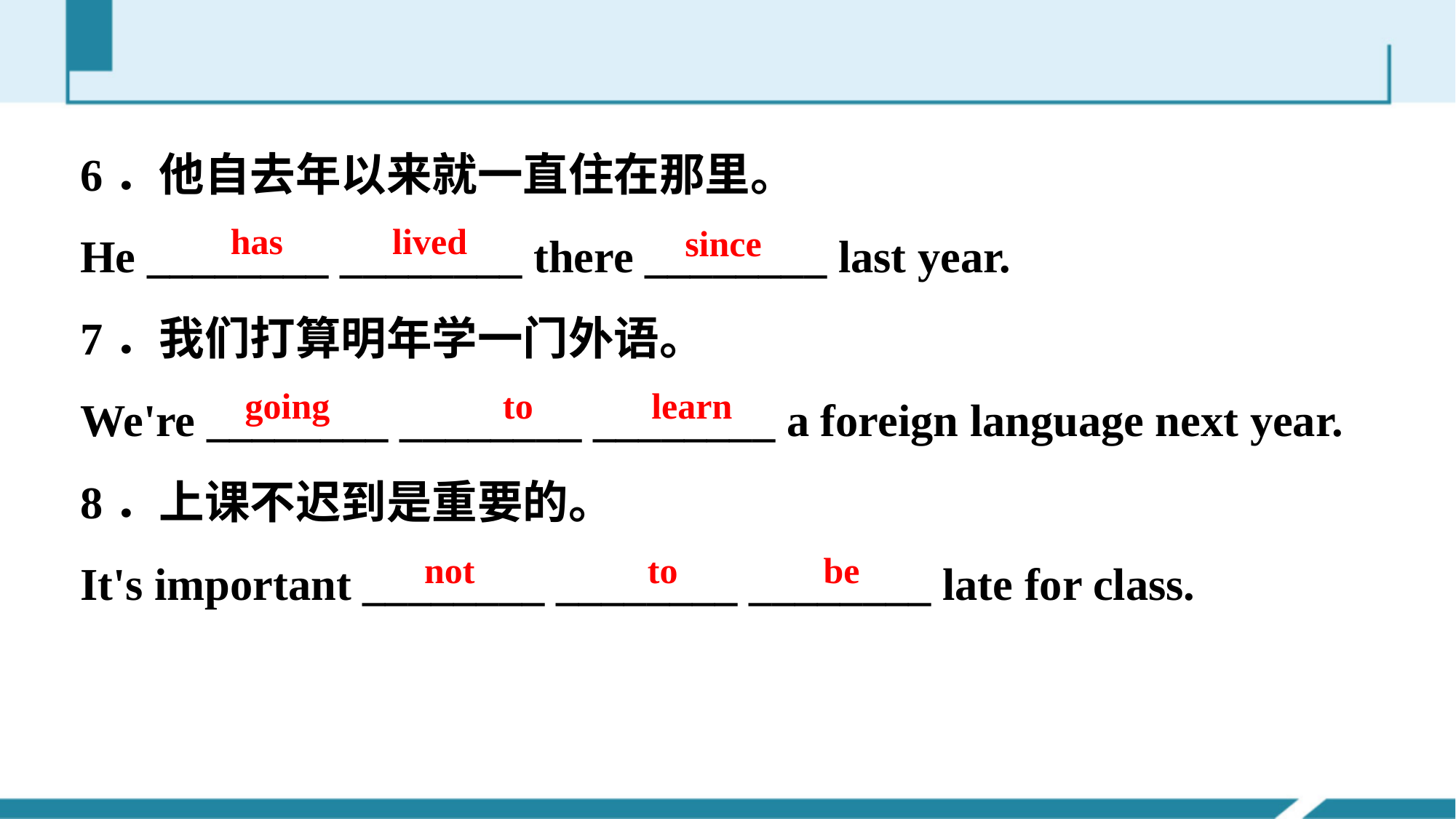

6．他自去年以来就一直住在那里。
He ________ ________ there ________ last year.
7．我们打算明年学一门外语。
We're ________ ________ ________ a foreign language next year.
8．上课不迟到是重要的。
It's important ________ ________ ________ late for class.
has            lived
since
going                   to             learn
not                   to                be